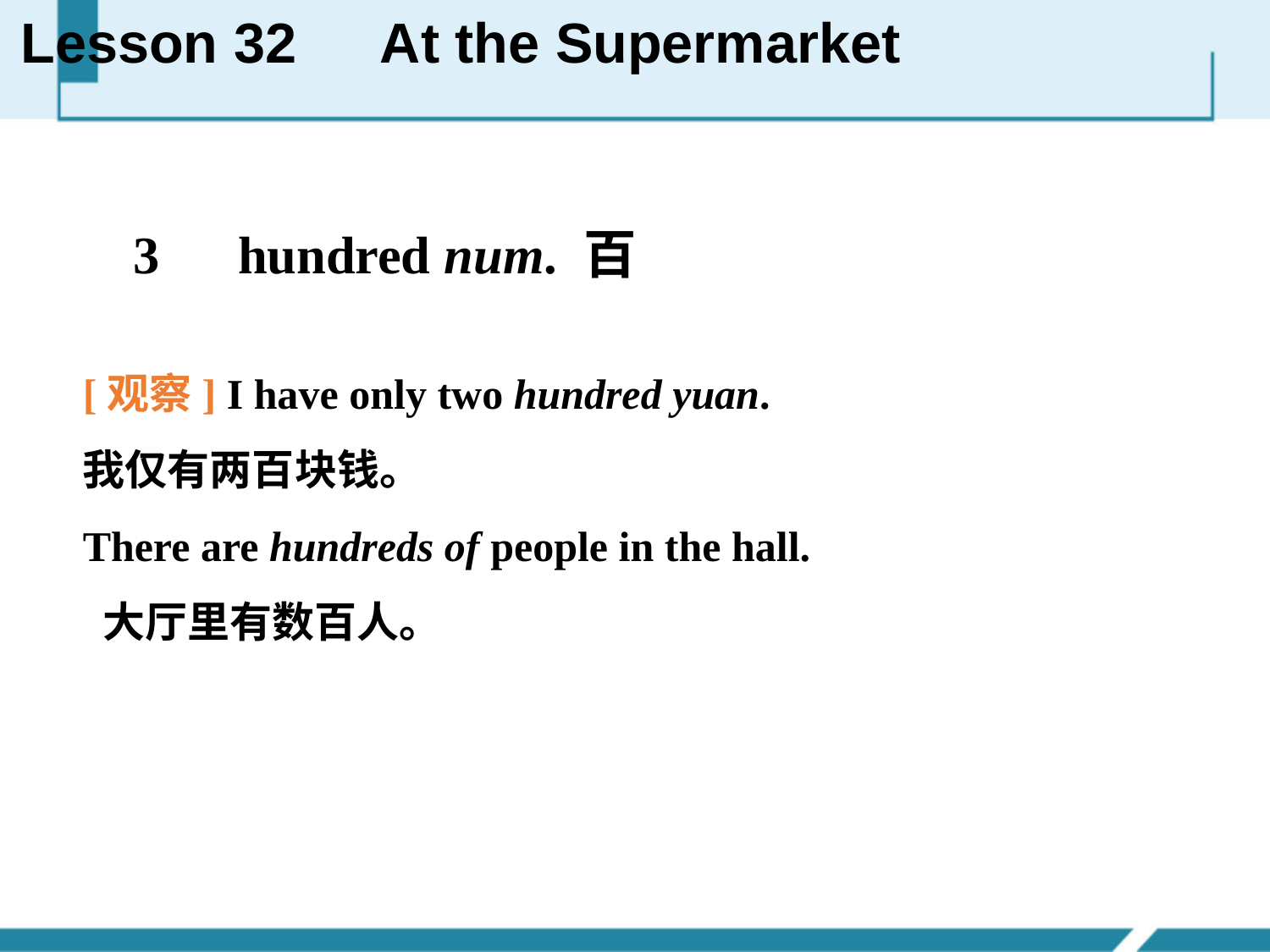

Lesson 32　At the Supermarket
　3　hundred num. 百
[观察] I have only two hundred yuan.
我仅有两百块钱。
There are hundreds of people in the hall.
 大厅里有数百人。